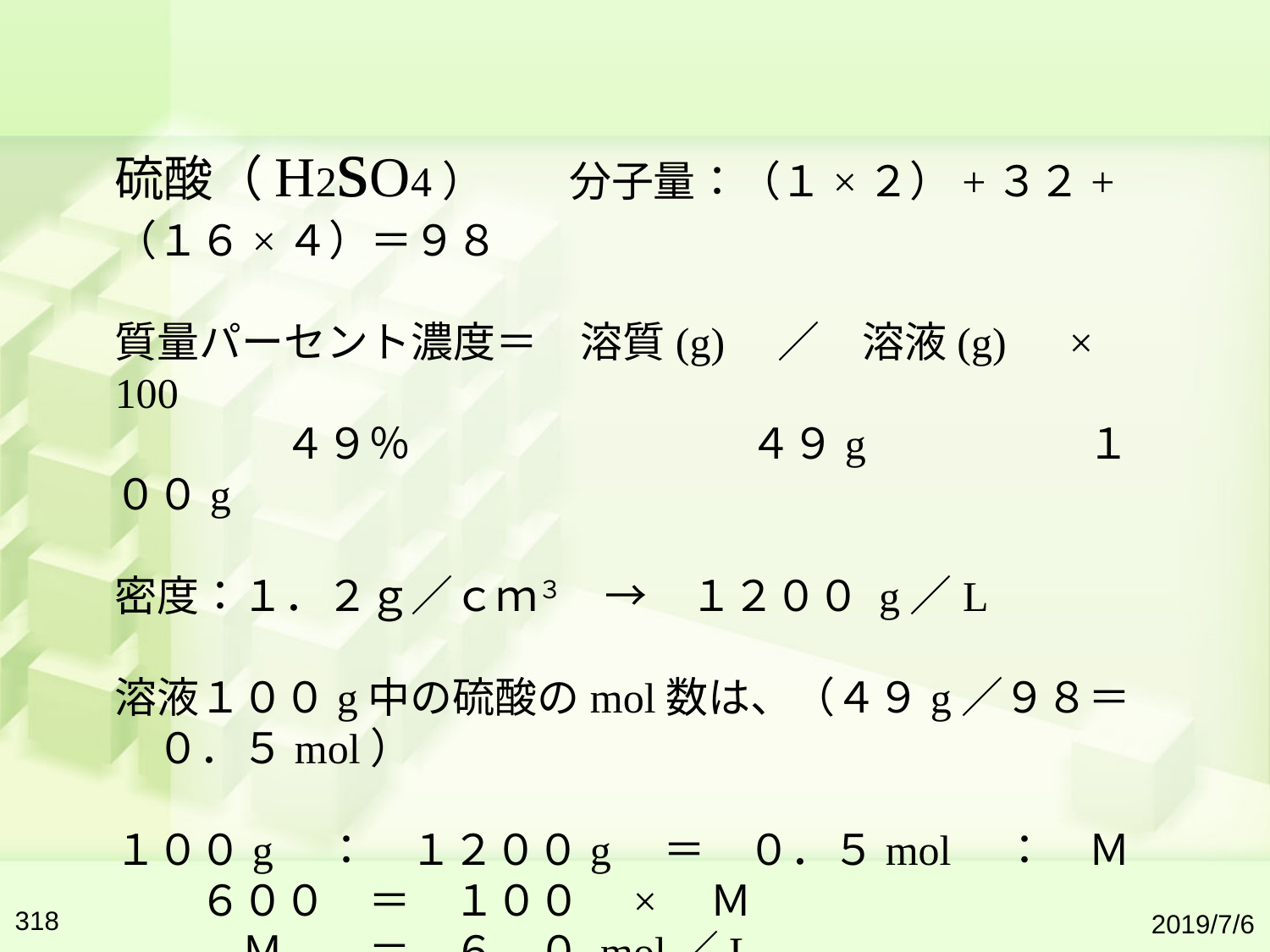

硫酸（H2sO4）　　分子量：（１×２）+３２+（１６×４）＝９８

質量パーセント濃度＝　溶質(g)　／　溶液(g)　×　100
　　　　４９％　　　　　　　　４９g　　　　　１００g

密度：１．２ｇ／ｃｍ３　→　１２００ g／L

溶液１００g中の硫酸のmol数は、（４９g／９８＝　０．５mol）

１００g　：　１２００g　＝　０．５mol　：　Ｍ
　　６００　＝　１００　×　Ｍ
　　　Ｍ　　＝　６．０ mol／L

318
2019/7/6